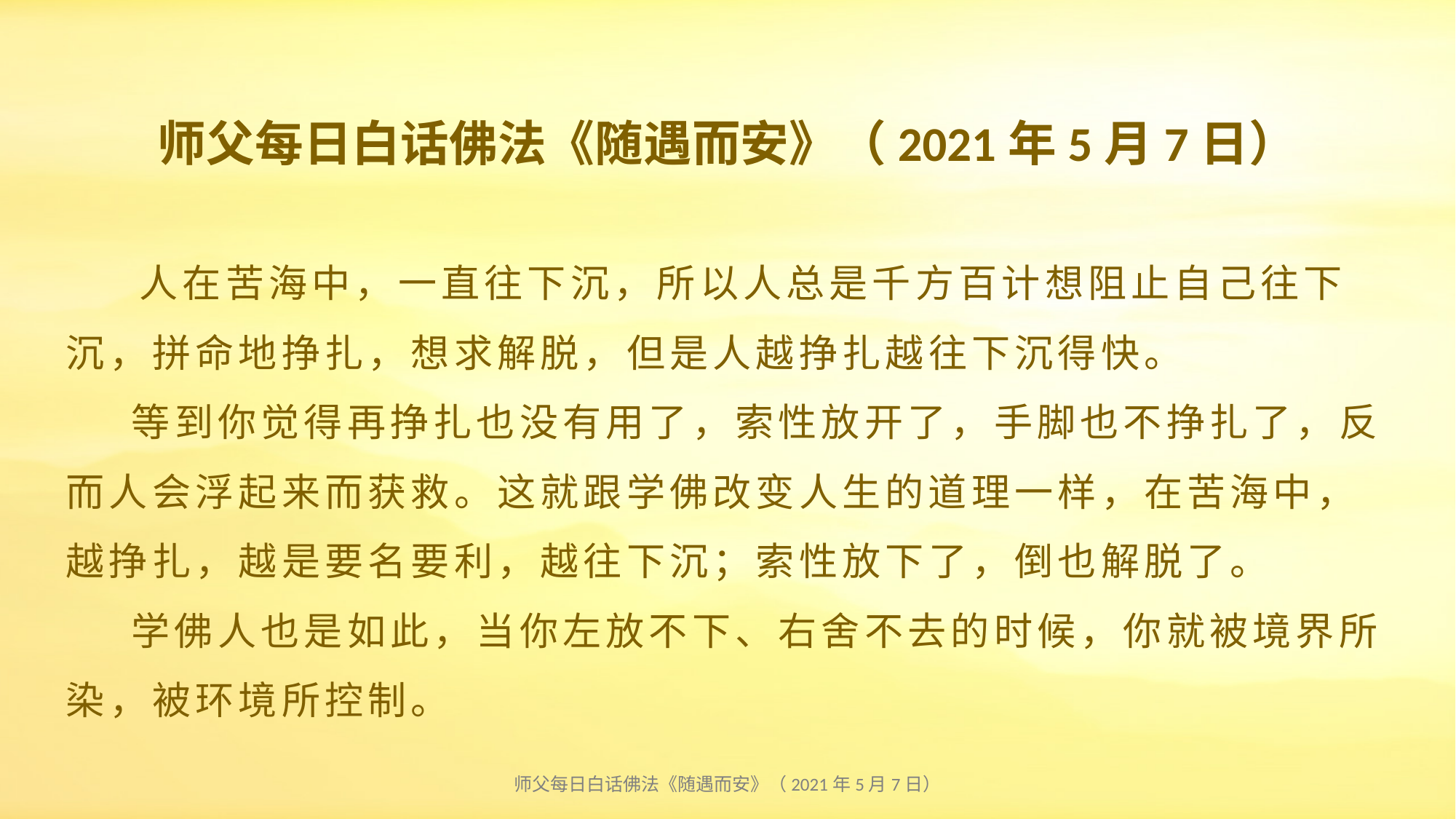

# 人在苦海中，一直往下沉，所以人总是千方百计想阻止自己往下沉，拼命地挣扎，想求解脱，但是人越挣扎越往下沉得快。 等到你觉得再挣扎也没有用了，索性放开了，手脚也不挣扎了，反而人会浮起来而获救。这就跟学佛改变人生的道理一样，在苦海中，越挣扎，越是要名要利，越往下沉；索性放下了，倒也解脱了。 学佛人也是如此，当你左放不下、右舍不去的时候，你就被境界所染，被环境所控制。
师父每日白话佛法《随遇而安》（2021年5月7日）
师父每日白话佛法《随遇而安》（2021年5月7日）